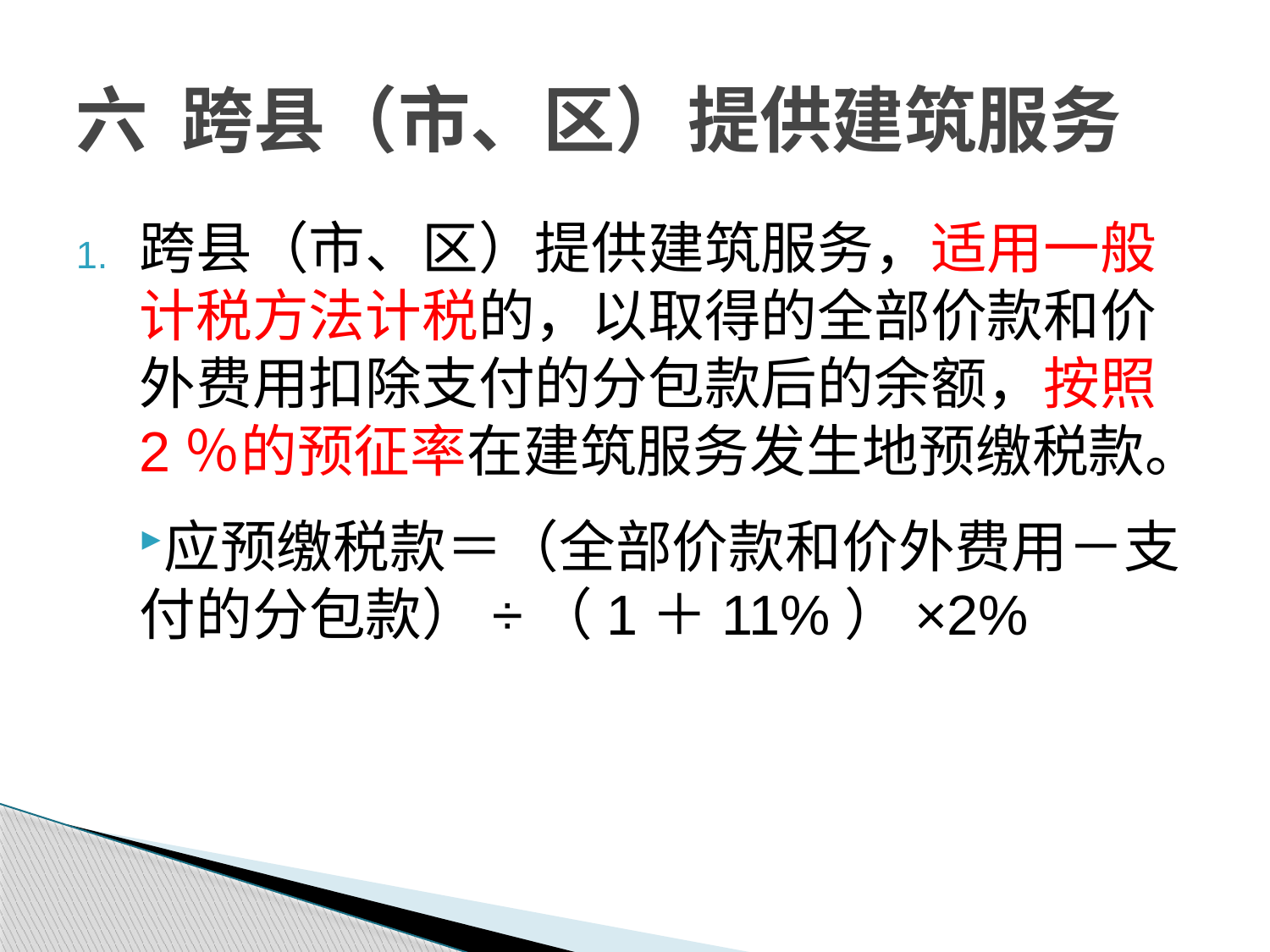

# 六  跨县（市、区）提供建筑服务
跨县（市、区）提供建筑服务，适用一般计税方法计税的，以取得的全部价款和价外费用扣除支付的分包款后的余额，按照2％的预征率在建筑服务发生地预缴税款。
应预缴税款＝（全部价款和价外费用－支付的分包款）÷（1＋11%）×2%